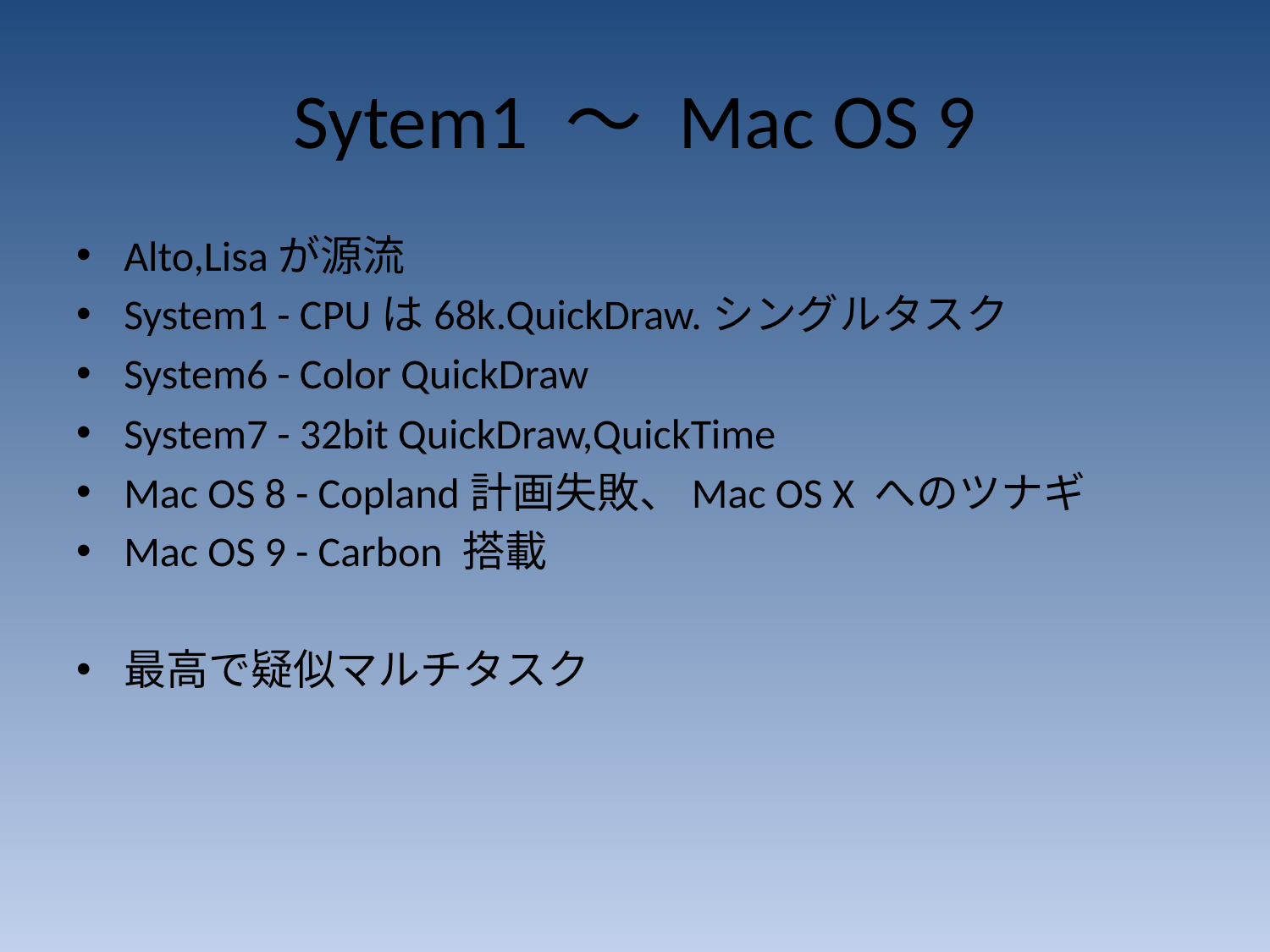

# Sytem1 ～ Mac OS 9
Alto,Lisaが源流
System1 - CPUは68k.QuickDraw.シングルタスク
System6 - Color QuickDraw
System7 - 32bit QuickDraw,QuickTime
Mac OS 8 - Copland計画失敗、Mac OS X へのツナギ
Mac OS 9 - Carbon 搭載

最高で疑似マルチタスク